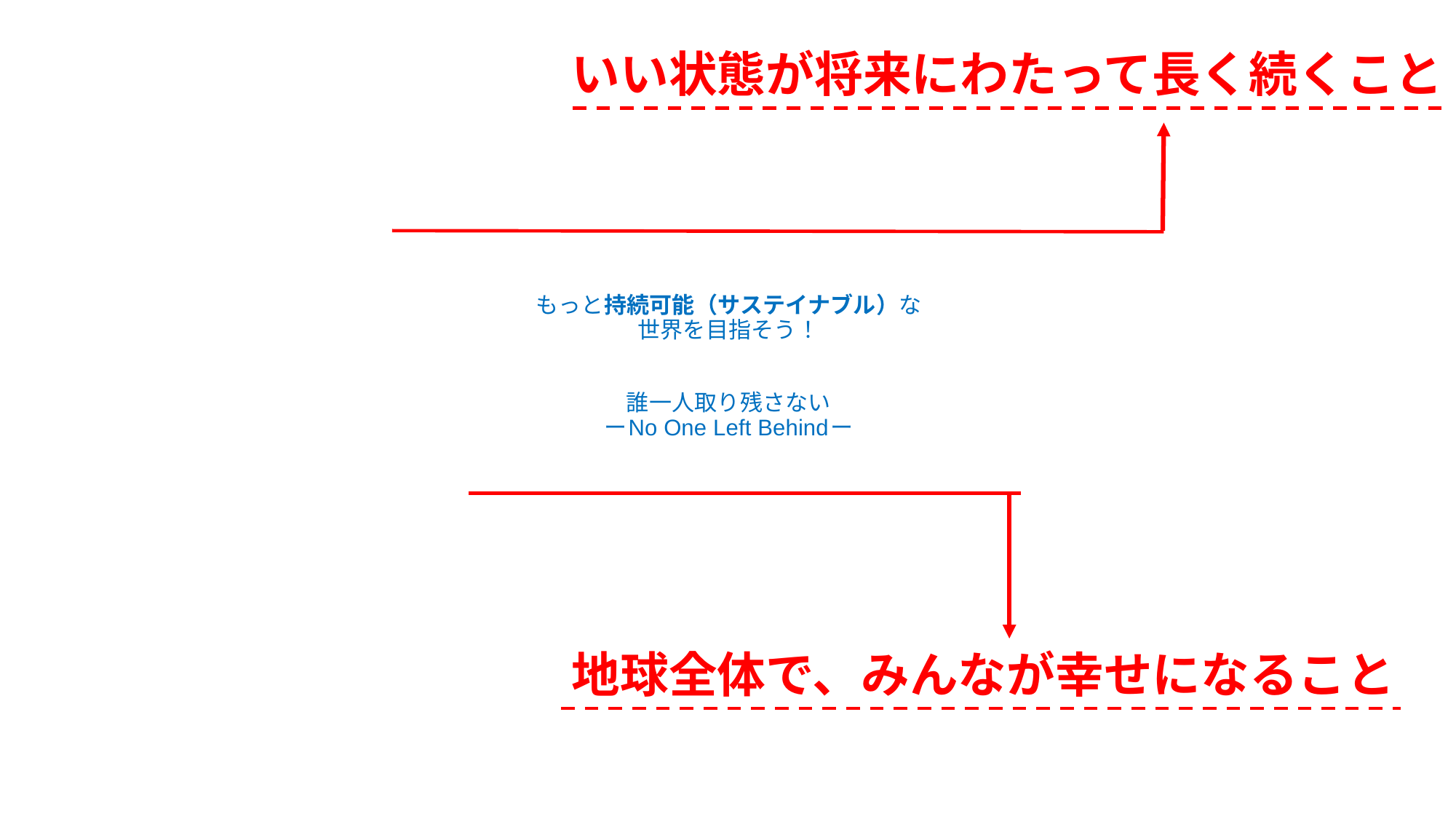

いい状態が将来にわたって長く続くこと
# もっと持続可能（サステイナブル）な 世界を目指そう！ 誰一人取り残さない ーNo One Left Behindー
地球全体で、みんなが幸せになること